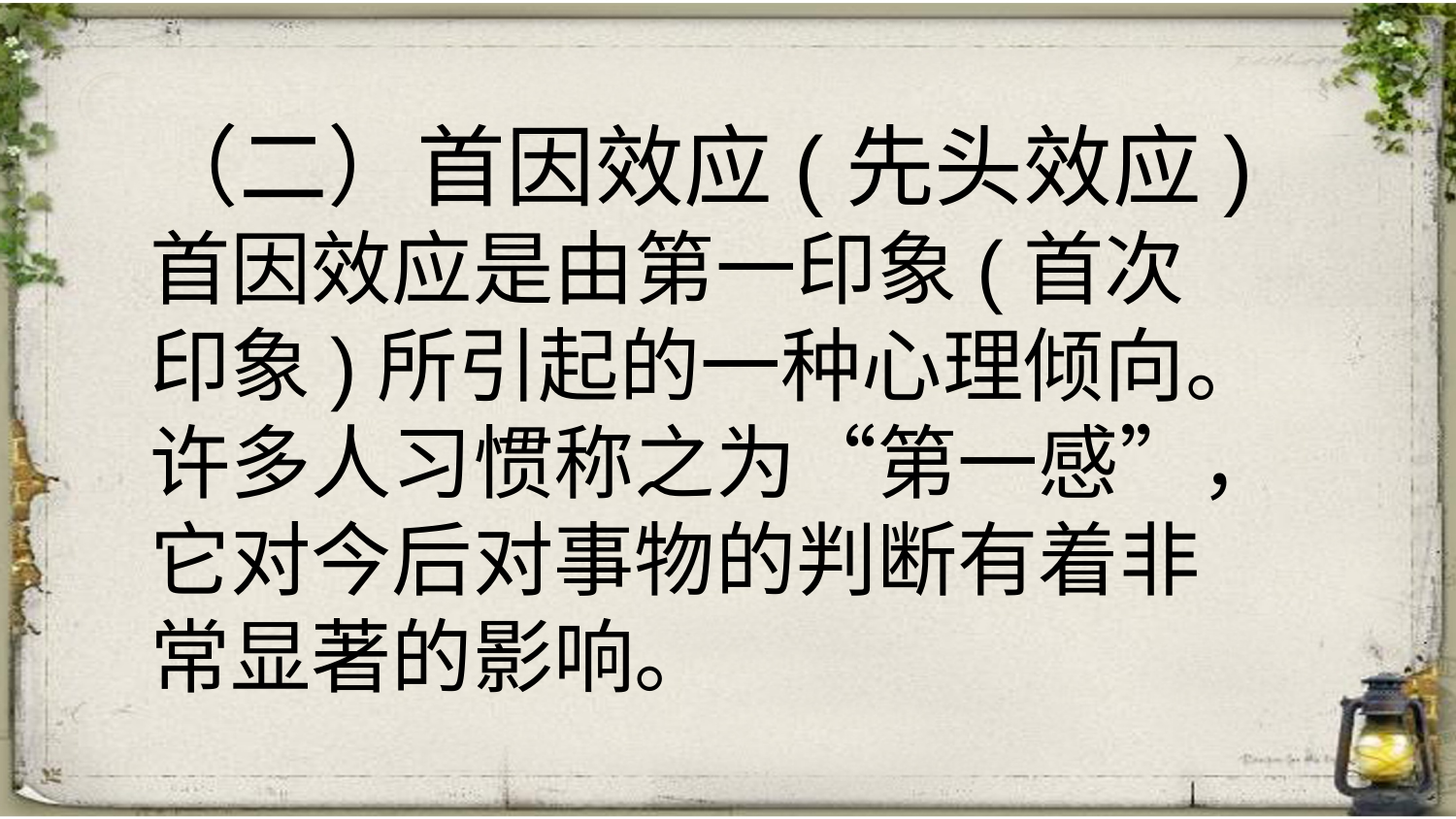

（二）首因效应(先头效应)
首因效应是由第一印象(首次印象)所引起的一种心理倾向。许多人习惯称之为“第一感”，它对今后对事物的判断有着非常显著的影响。